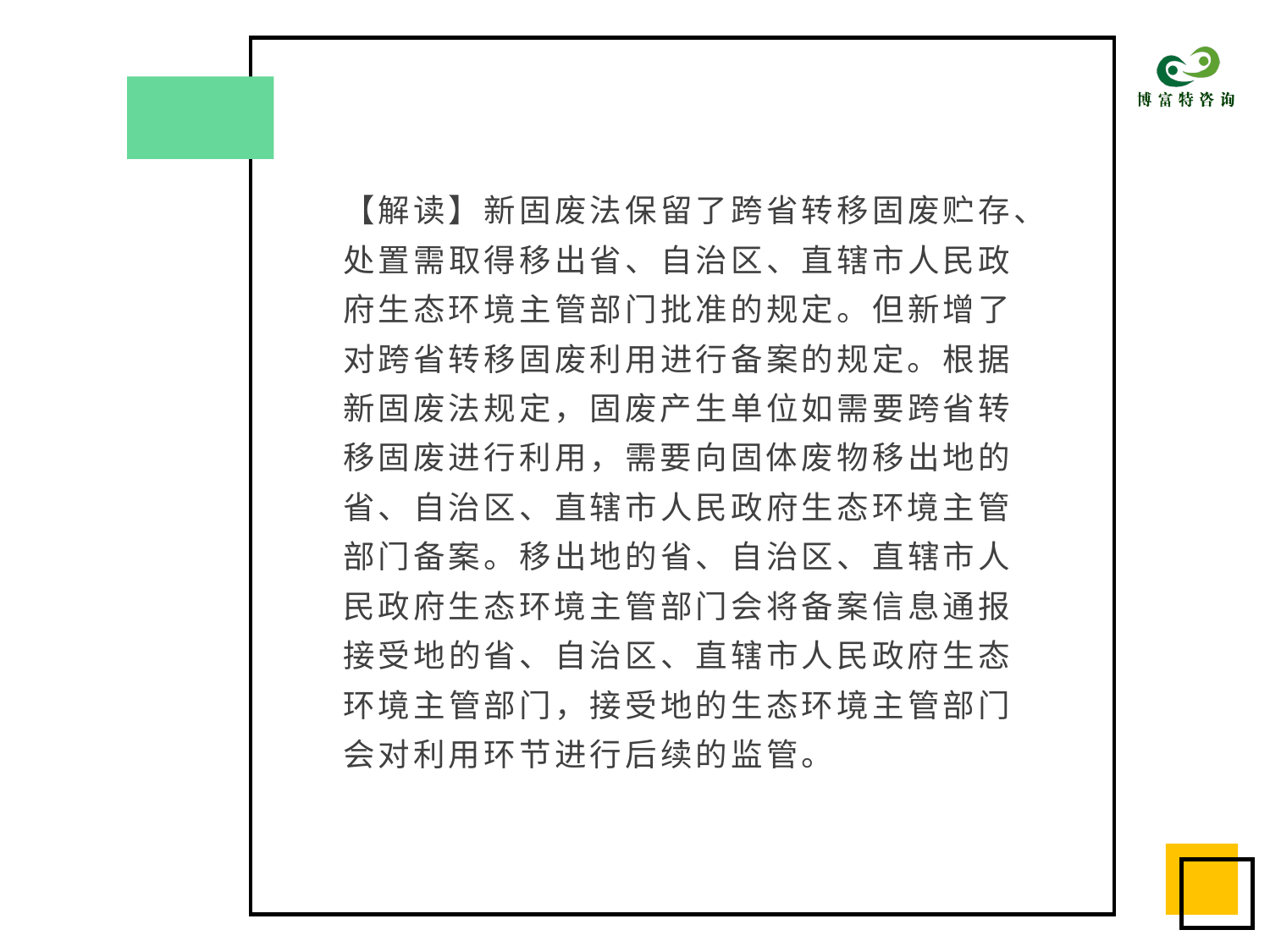

【解读】新固废法保留了跨省转移固废贮存、处置需取得移出省、自治区、直辖市人民政府生态环境主管部门批准的规定。但新增了对跨省转移固废利用进行备案的规定。根据新固废法规定，固废产生单位如需要跨省转移固废进行利用，需要向固体废物移出地的省、自治区、直辖市人民政府生态环境主管部门备案。移出地的省、自治区、直辖市人民政府生态环境主管部门会将备案信息通报接受地的省、自治区、直辖市人民政府生态环境主管部门，接受地的生态环境主管部门会对利用环节进行后续的监管。